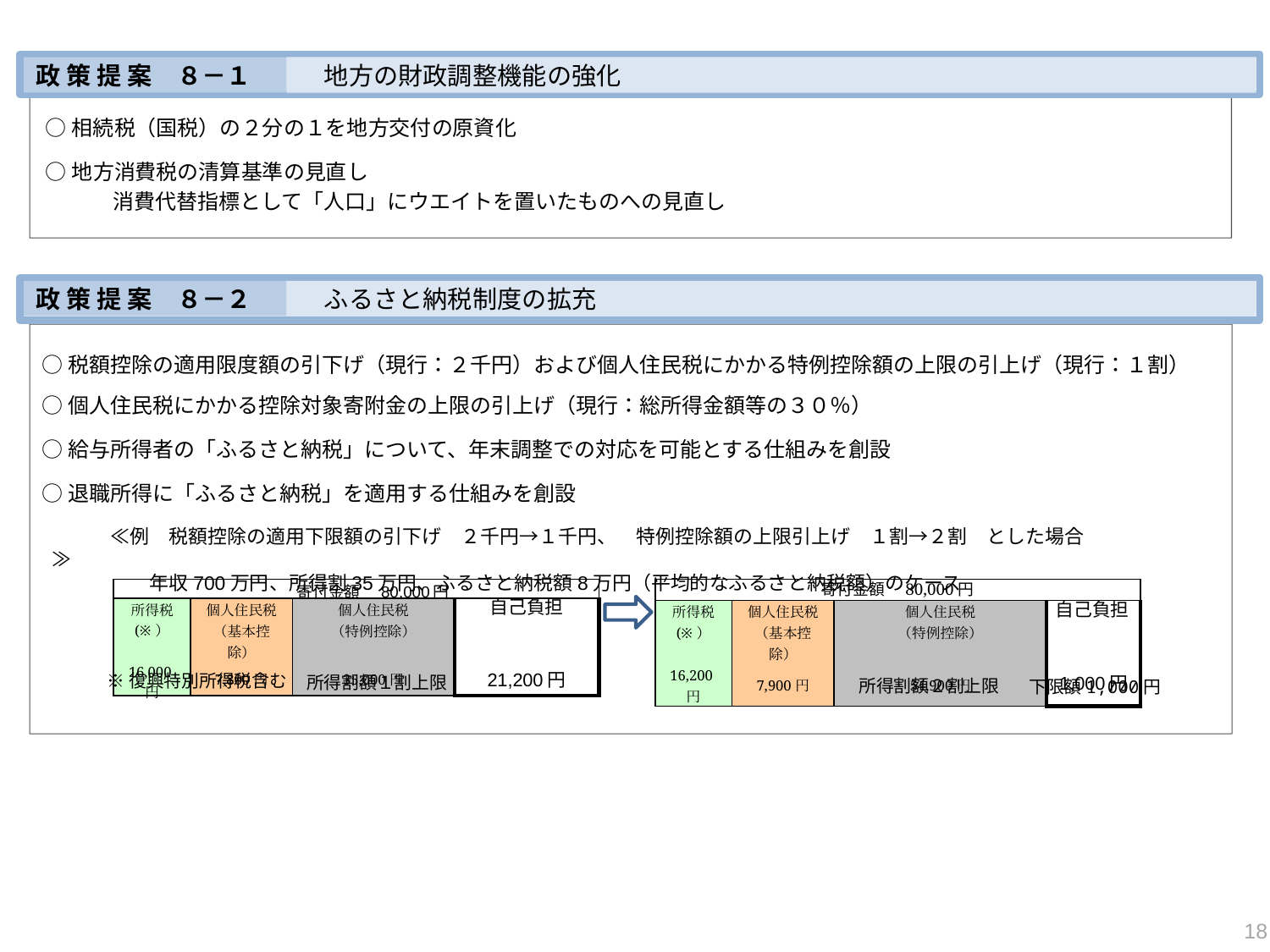

地方の財政調整機能の強化
政 策 提 案　８－１

○相続税（国税）の２分の１を地方交付の原資化

○地方消費税の清算基準の見直し

　　消費代替指標として「人口」にウエイトを置いたものへの見直し

　ふるさと納税制度の拡充
政 策 提 案　８－２

○税額控除の適用限度額の引下げ（現行：２千円）および個人住民税にかかる特例控除額の上限の引上げ（現行：１割）

○個人住民税にかかる控除対象寄附金の上限の引上げ（現行：総所得金額等の３０％）

○給与所得者の「ふるさと納税」について、年末調整での対応を可能とする仕組みを創設

○退職所得に「ふるさと納税」を適用する仕組みを創設
　　　≪例　税額控除の適用下限額の引下げ　２千円→１千円、　特例控除額の上限引上げ　１割→２割　とした場合≫
　　　　　年収700万円、所得割35万円、ふるさと納税額8万円（平均的なふるさと納税額）のケース
| 寄付金額　80,000円 |  |  |  |
| --- | --- | --- | --- |
| 所得税 (※） | 個人住民税 （基本控除） | 個人住民税 （特例控除） | 自己負担 |
| 16,200円 | 7,900円 | 54,900円 | 1,000円 |
| 寄付金額　80,000円 |  |  |  |
| --- | --- | --- | --- |
| 所得税 (※） | 個人住民税 （基本控除） | 個人住民税 （特例控除） | 自己負担 |
| 16,000円 | 7,800円 | 35,000円 | 21,200円 |

※復興特別所得税含む
下限額1,000円
所得割額１割上限
所得割額２割上限
18